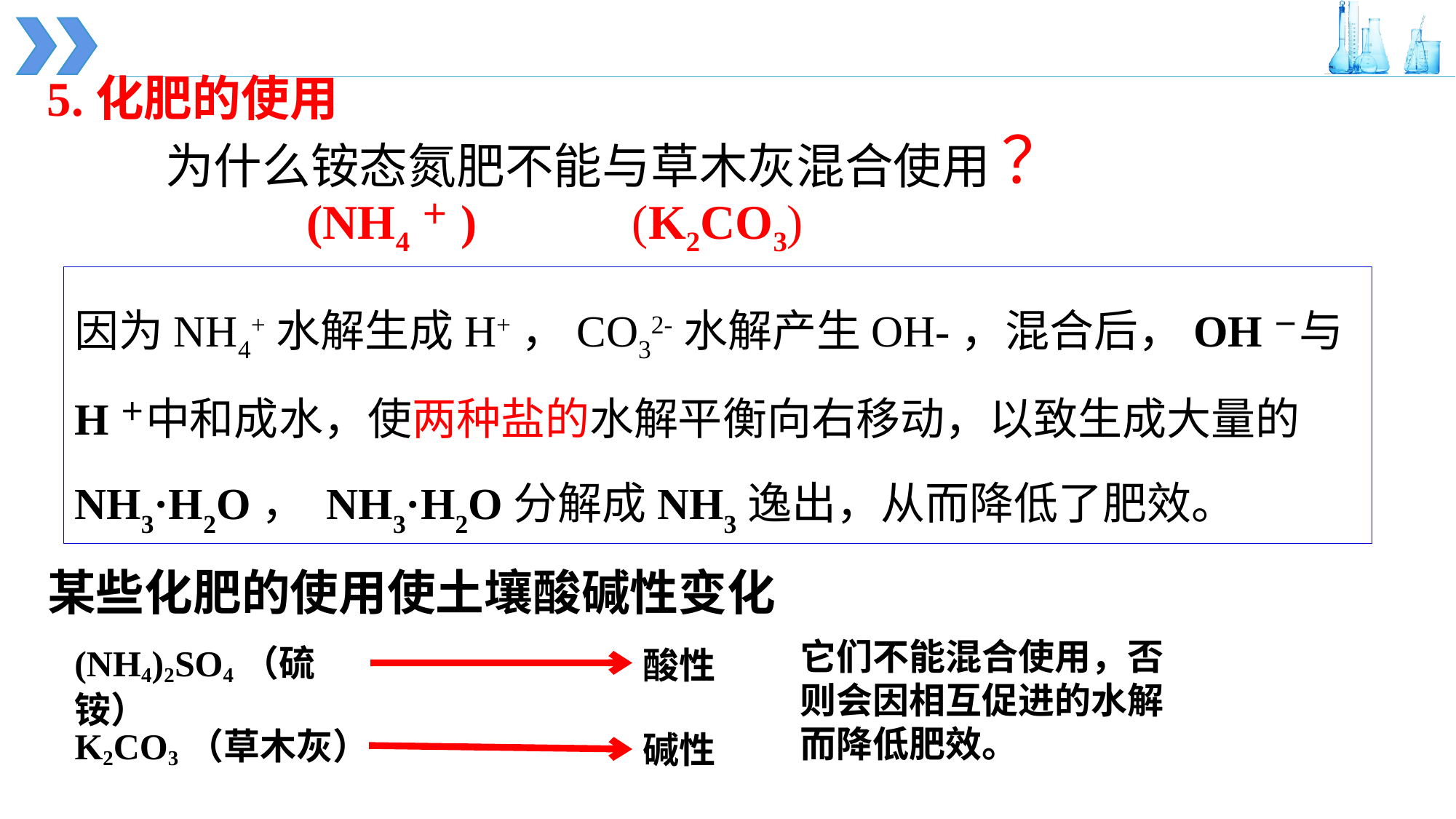

5.化肥的使用
为什么铵态氮肥不能与草木灰混合使用 ？
(NH4＋)
(K2CO3)
因为NH4+水解生成H+，CO32-水解产生OH-，混合后，OH－与H＋中和成水，使两种盐的水解平衡向右移动，以致生成大量的NH3·H2O， NH3·H2O分解成NH3逸出，从而降低了肥效。
某些化肥的使用使土壤酸碱性变化
它们不能混合使用，否则会因相互促进的水解而降低肥效。
(NH4)2SO4（硫铵）
酸性

K2CO3（草木灰）
碱性